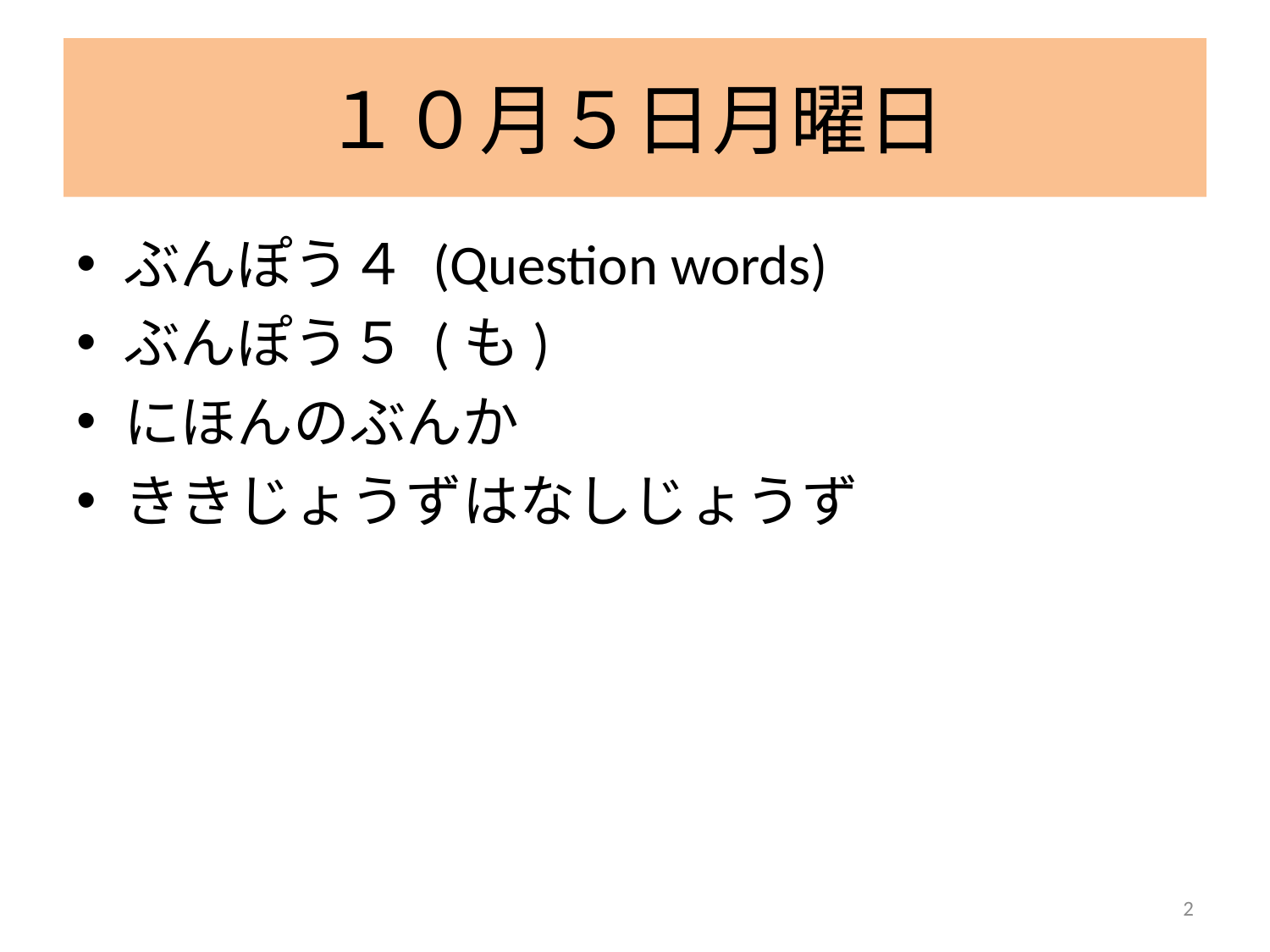

# １０月５日月曜日
ぶんぽう４ (Question words)
ぶんぽう５ (も)
にほんのぶんか
ききじょうずはなしじょうず
2